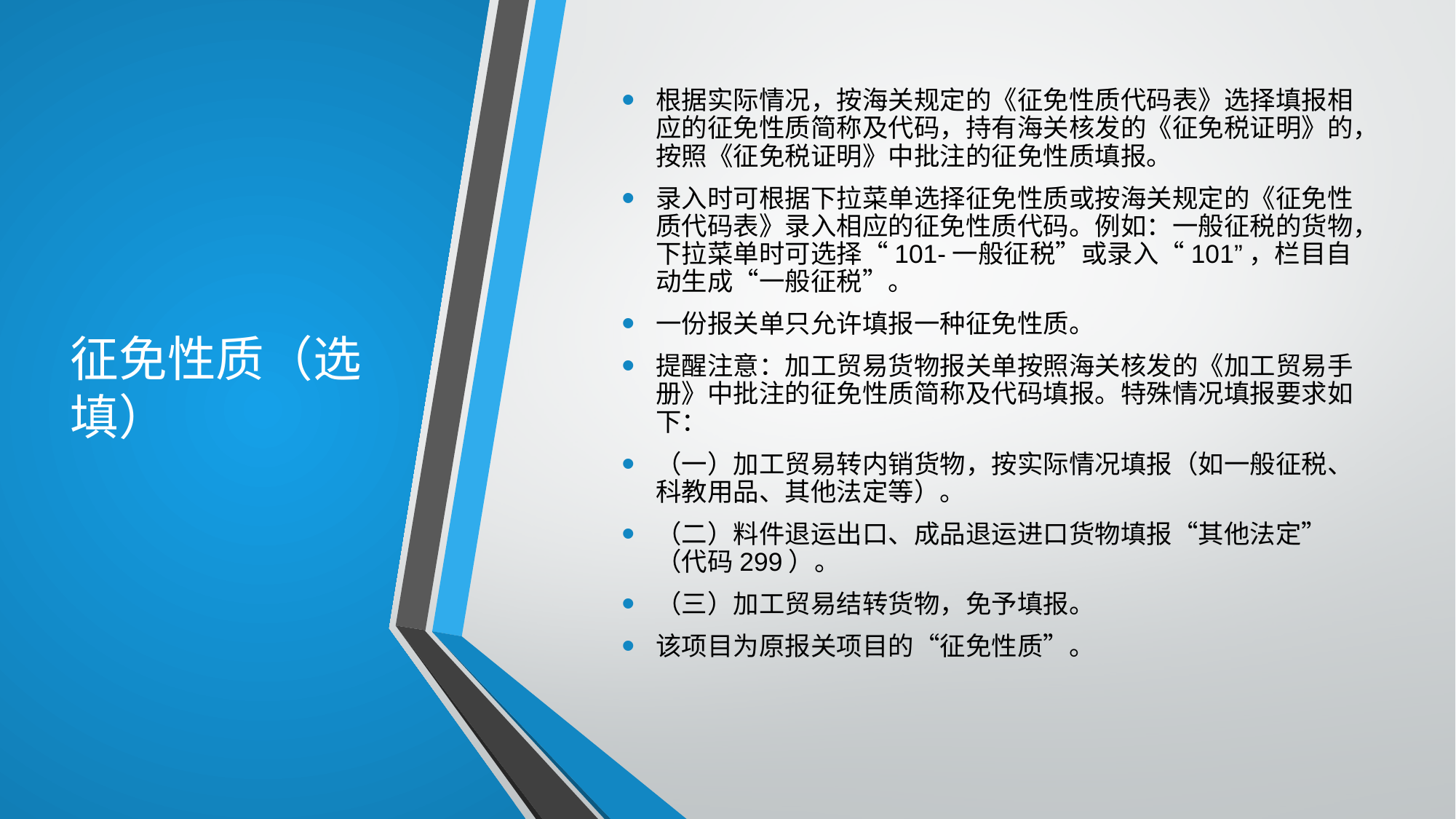

# 征免性质（选填）
根据实际情况，按海关规定的《征免性质代码表》选择填报相应的征免性质简称及代码，持有海关核发的《征免税证明》的，按照《征免税证明》中批注的征免性质填报。
录入时可根据下拉菜单选择征免性质或按海关规定的《征免性质代码表》录入相应的征免性质代码。例如：一般征税的货物，下拉菜单时可选择“101-一般征税”或录入“101”，栏目自动生成“一般征税”。
一份报关单只允许填报一种征免性质。
提醒注意：加工贸易货物报关单按照海关核发的《加工贸易手册》中批注的征免性质简称及代码填报。特殊情况填报要求如下：
（一）加工贸易转内销货物，按实际情况填报（如一般征税、科教用品、其他法定等）。
（二）料件退运出口、成品退运进口货物填报“其他法定”（代码299）。
（三）加工贸易结转货物，免予填报。
该项目为原报关项目的“征免性质”。